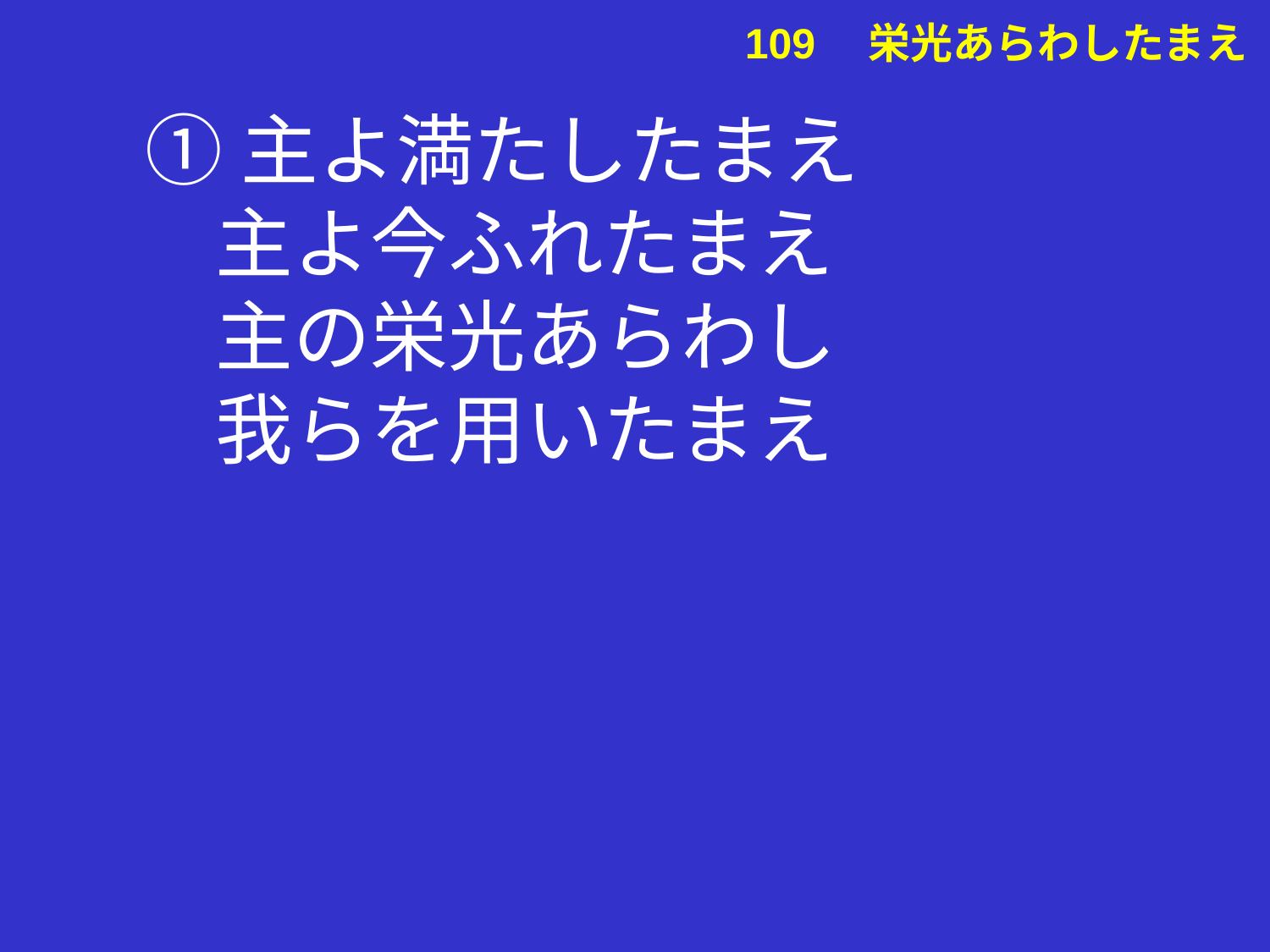

①主よ満たしたまえ
   主よ今ふれたまえ
   主の栄光あらわし
   我らを用いたまえ

# 109　栄光あらわしたまえ